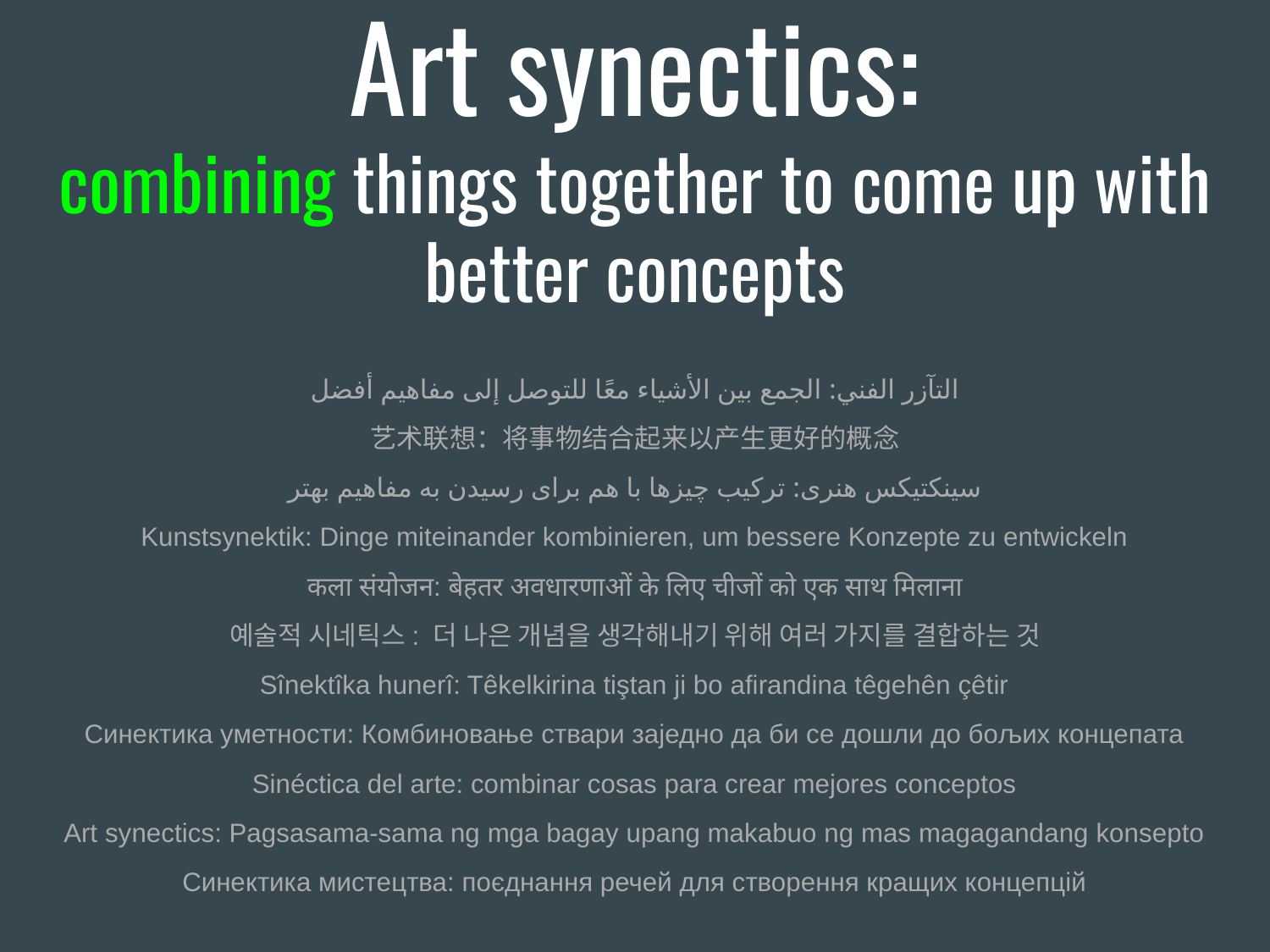

Art synectics:
combining things together to come up with better concepts
التآزر الفني: الجمع بين الأشياء معًا للتوصل إلى مفاهيم أفضل
艺术联想：将事物结合起来以产生更好的概念
سینکتیکس هنری: ترکیب چیزها با هم برای رسیدن به مفاهیم بهتر
Kunstsynektik: Dinge miteinander kombinieren, um bessere Konzepte zu entwickeln
कला संयोजन: बेहतर अवधारणाओं के लिए चीजों को एक साथ मिलाना
예술적 시네틱스: 더 나은 개념을 생각해내기 위해 여러 가지를 결합하는 것
Sînektîka hunerî: Têkelkirina tiştan ji bo afirandina têgehên çêtir
Синектика уметности: Комбиновање ствари заједно да би се дошли до бољих концепата
Sinéctica del arte: combinar cosas para crear mejores conceptos
Art synectics: Pagsasama-sama ng mga bagay upang makabuo ng mas magagandang konsepto
Синектика мистецтва: поєднання речей для створення кращих концепцій